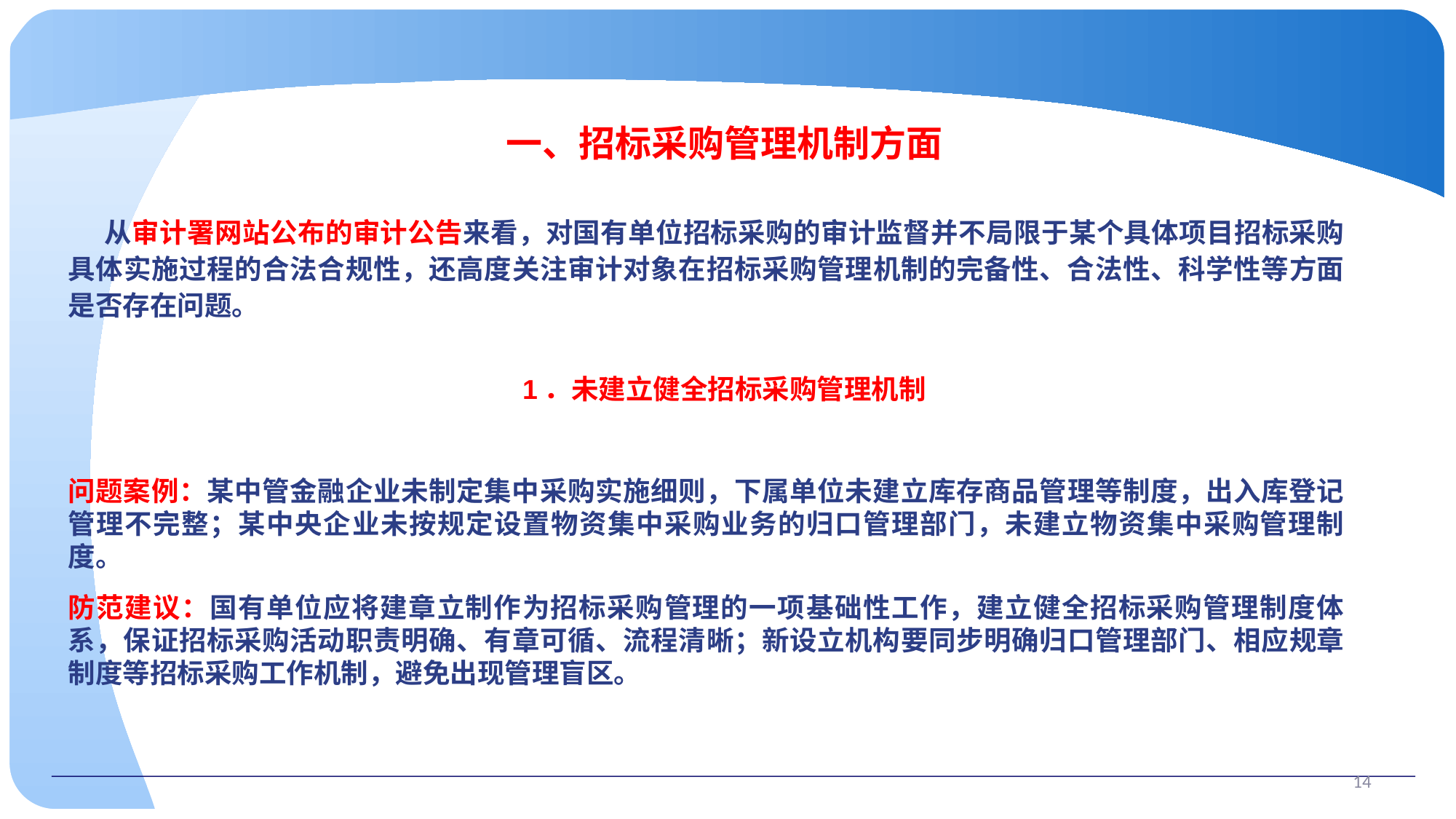

一、招标采购管理机制方面

从审计署网站公布的审计公告来看，对国有单位招标采购的审计监督并不局限于某个具体项目招标采购具体实施过程的合法合规性，还高度关注审计对象在招标采购管理机制的完备性、合法性、科学性等方面是否存在问题。

1．未建立健全招标采购管理机制

问题案例：某中管金融企业未制定集中采购实施细则，下属单位未建立库存商品管理等制度，出入库登记管理不完整；某中央企业未按规定设置物资集中采购业务的归口管理部门，未建立物资集中采购管理制度。
防范建议：国有单位应将建章立制作为招标采购管理的一项基础性工作，建立健全招标采购管理制度体系，保证招标采购活动职责明确、有章可循、流程清晰；新设立机构要同步明确归口管理部门、相应规章制度等招标采购工作机制，避免出现管理盲区。

14